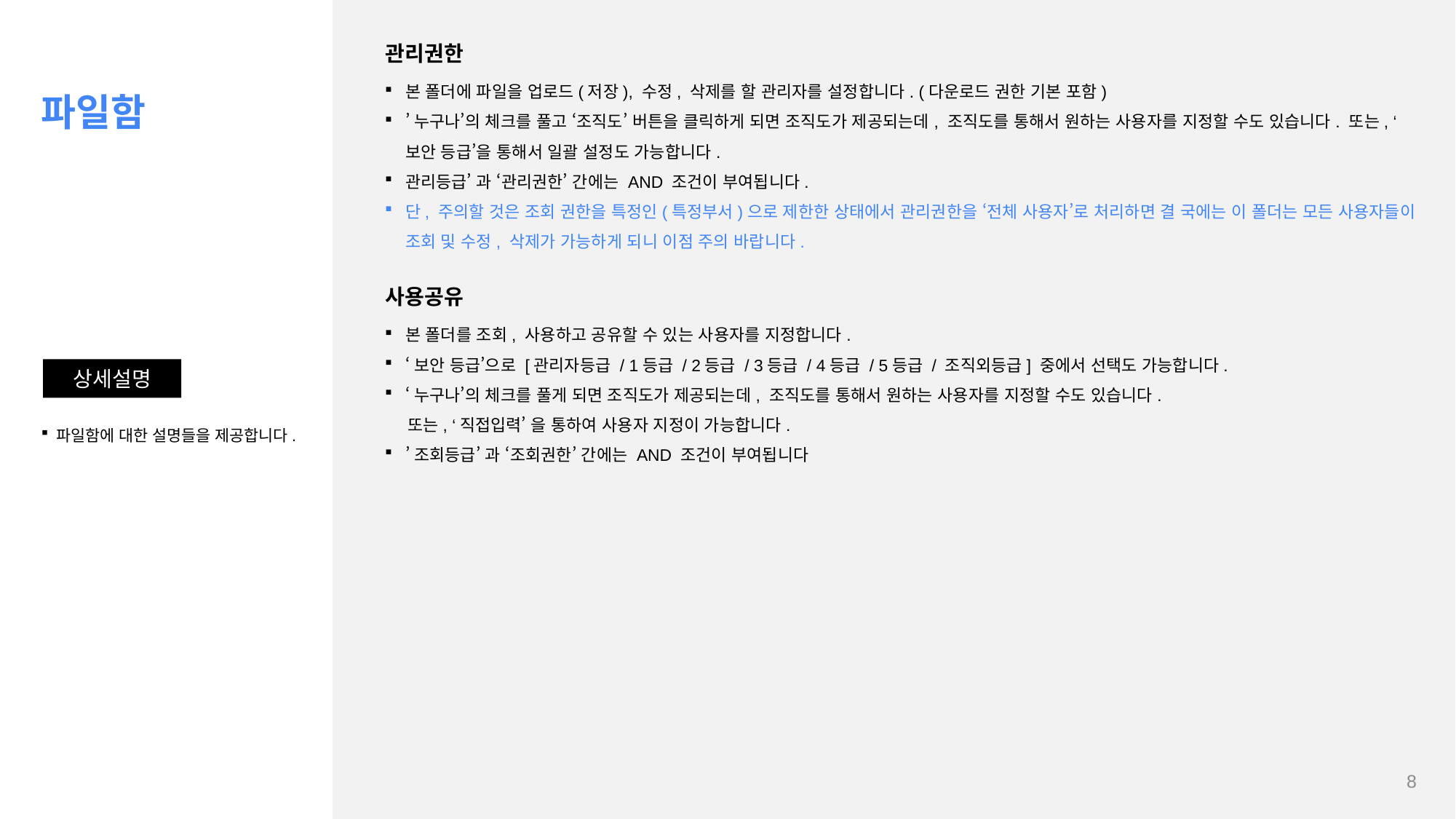

관리권한
본 폴더에 파일을 업로드(저장), 수정, 삭제를 할 관리자를 설정합니다. (다운로드 권한 기본 포함)
’누구나’의 체크를 풀고 ‘조직도’ 버튼을 클릭하게 되면 조직도가 제공되는데, 조직도를 통해서 원하는 사용자를 지정할 수도 있습니다. 또는, ‘보안 등급’을 통해서 일괄 설정도 가능합니다.
관리등급’ 과 ‘관리권한’ 간에는 AND 조건이 부여됩니다.
단, 주의할 것은 조회 권한을 특정인(특정부서)으로 제한한 상태에서 관리권한을 ‘전체 사용자’로 처리하면 결 국에는 이 폴더는 모든 사용자들이 조회 및 수정, 삭제가 가능하게 되니 이점 주의 바랍니다.
파일함
사용공유
본 폴더를 조회, 사용하고 공유할 수 있는 사용자를 지정합니다.
‘보안 등급’으로 [관리자등급 / 1등급 / 2등급 / 3등급 / 4등급 / 5등급 / 조직외등급] 중에서 선택도 가능합니다.
‘누구나’의 체크를 풀게 되면 조직도가 제공되는데, 조직도를 통해서 원하는 사용자를 지정할 수도 있습니다.
    또는, ‘직접입력’ 을 통하여 사용자 지정이 가능합니다.
’조회등급’ 과 ‘조회권한’ 간에는 AND 조건이 부여됩니다
상세설명
 파일함에 대한 설명들을 제공합니다.